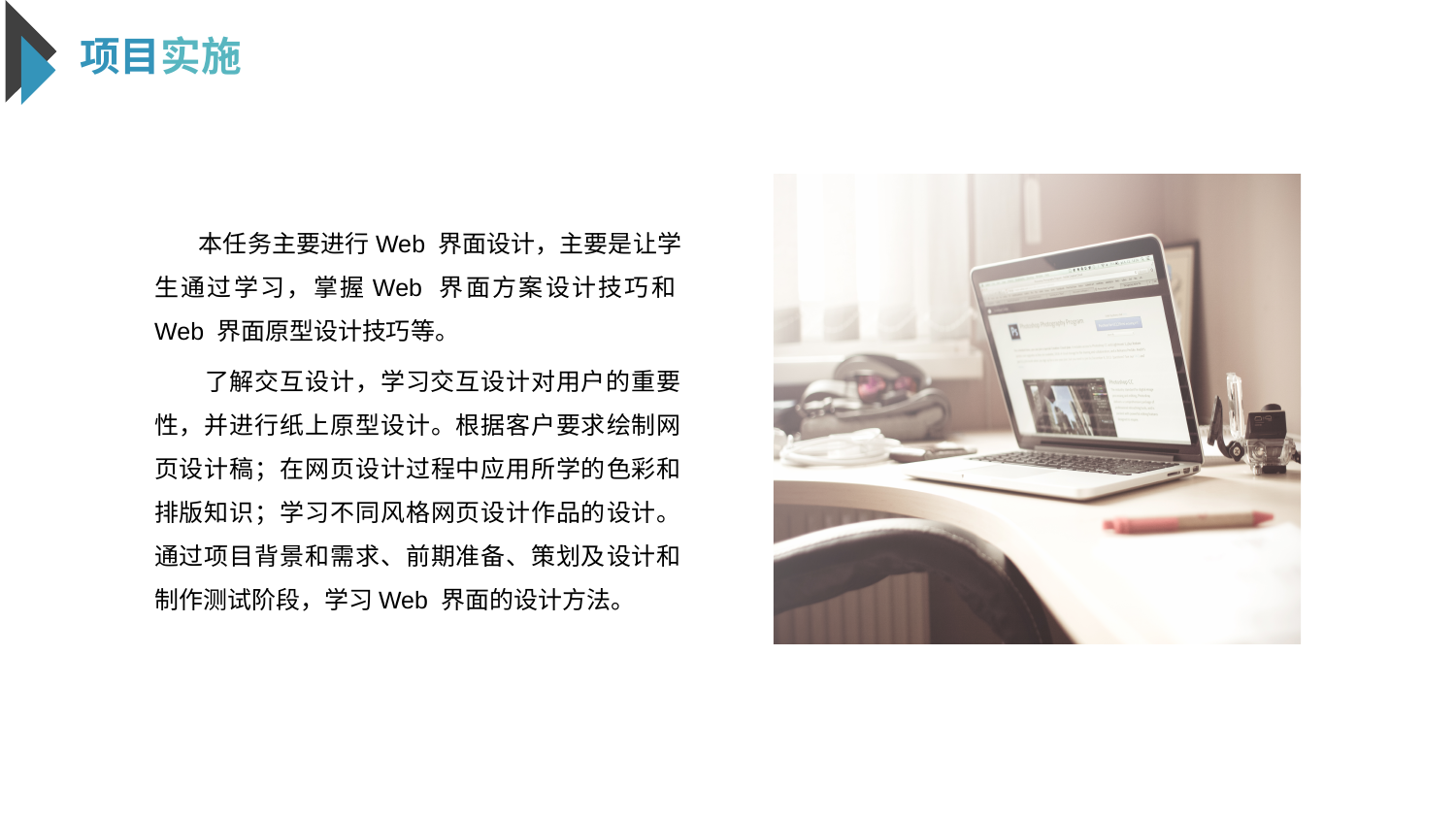

项目实施

       本任务主要进行Web 界面设计，主要是让学生通过学习，掌握Web 界面方案设计技巧和Web 界面原型设计技巧等。
       了解交互设计，学习交互设计对用户的重要性，并进行纸上原型设计。根据客户要求绘制网页设计稿；在网页设计过程中应用所学的色彩和排版知识；学习不同风格网页设计作品的设计。通过项目背景和需求、前期准备、策划及设计和制作测试阶段，学习Web 界面的设计方法。